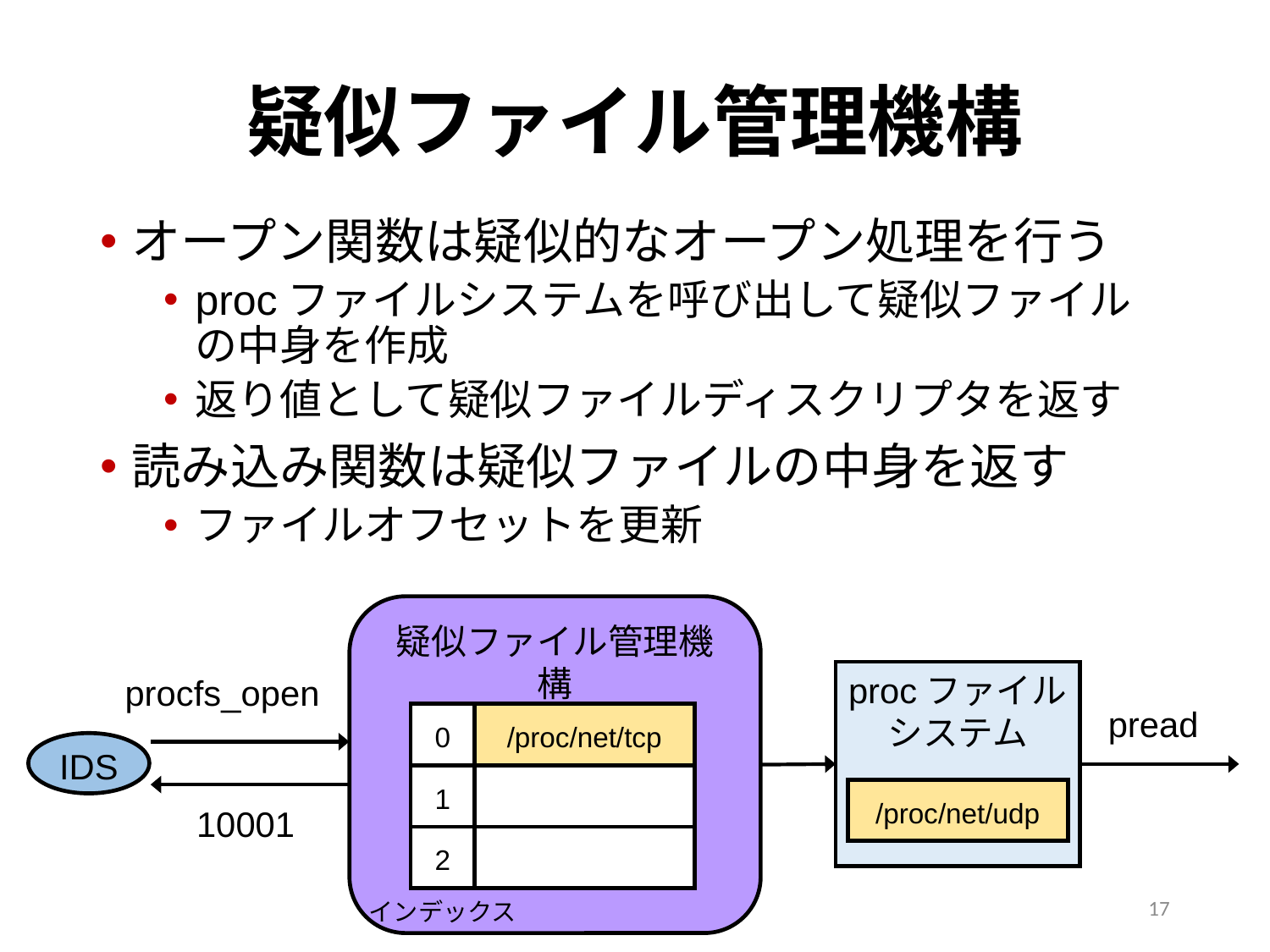

# 疑似ファイル管理機構
オープン関数は疑似的なオープン処理を行う
procファイルシステムを呼び出して疑似ファイルの中身を作成
返り値として疑似ファイルディスクリプタを返す
読み込み関数は疑似ファイルの中身を返す
ファイルオフセットを更新
疑似ファイル管理機構
procファイル
システム
procfs_open
pread
0
/proc/net/tcp
IDS
1

/proc/net/udp
10001
2

17
インデックス